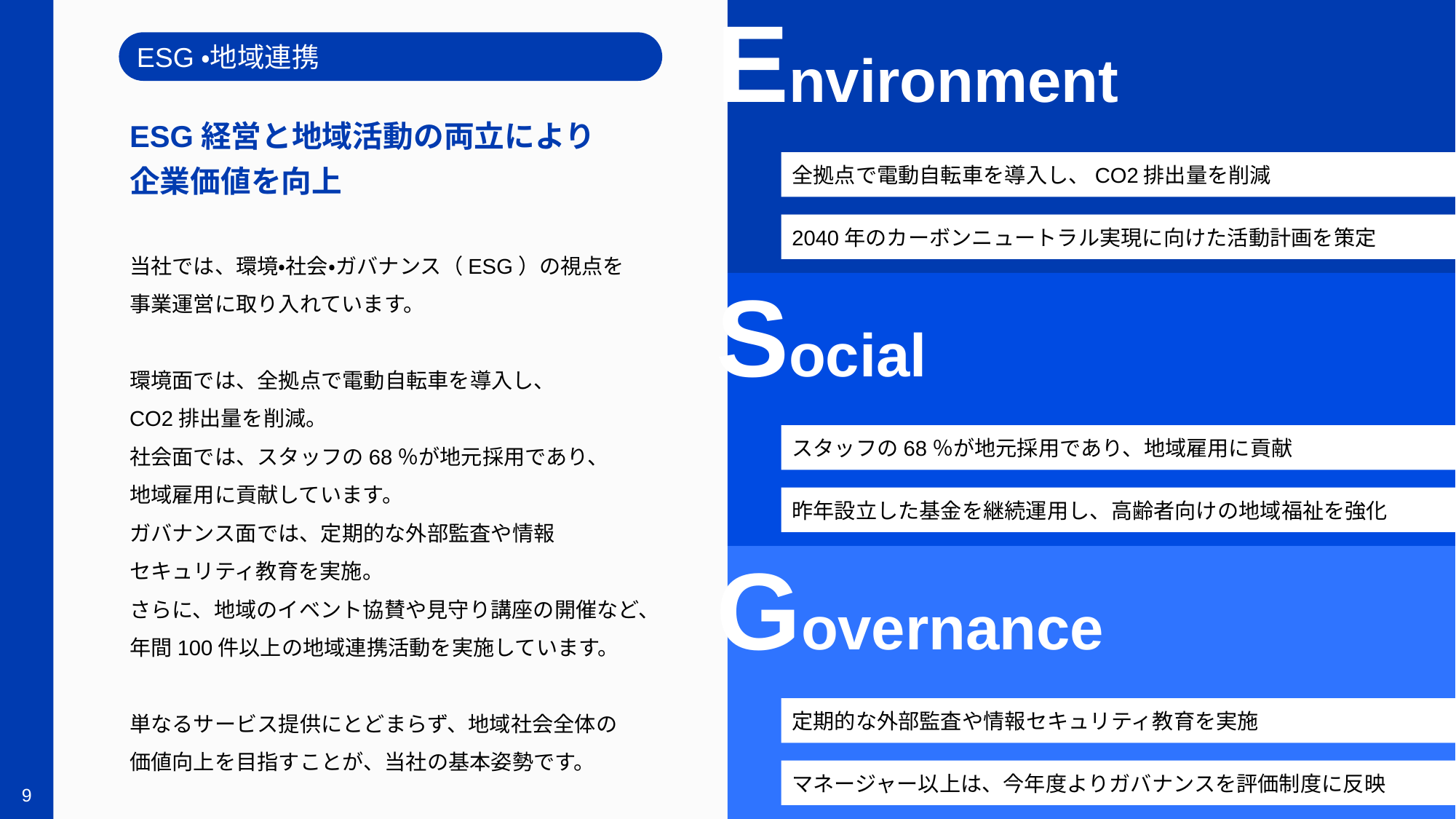

Environment
ESG・地域連携
ESG経営と地域活動の両立により
企業価値を向上
全拠点で電動自転車を導入し、CO2排出量を削減
2040年のカーボンニュートラル実現に向けた活動計画を策定
当社では、環境・社会・ガバナンス（ESG）の視点を
事業運営に取り入れています。

環境面では、全拠点で電動自転車を導入し、
CO2排出量を削減。
社会面では、スタッフの68％が地元採用であり、
地域雇用に貢献しています。
ガバナンス面では、定期的な外部監査や情報
セキュリティ教育を実施。
さらに、地域のイベント協賛や見守り講座の開催など、
年間100件以上の地域連携活動を実施しています。

単なるサービス提供にとどまらず、地域社会全体の
価値向上を目指すことが、当社の基本姿勢です。

Social
スタッフの68％が地元採用であり、地域雇用に貢献
昨年設立した基金を継続運用し、高齢者向けの地域福祉を強化

Governance
定期的な外部監査や情報セキュリティ教育を実施
マネージャー以上は、今年度よりガバナンスを評価制度に反映
9